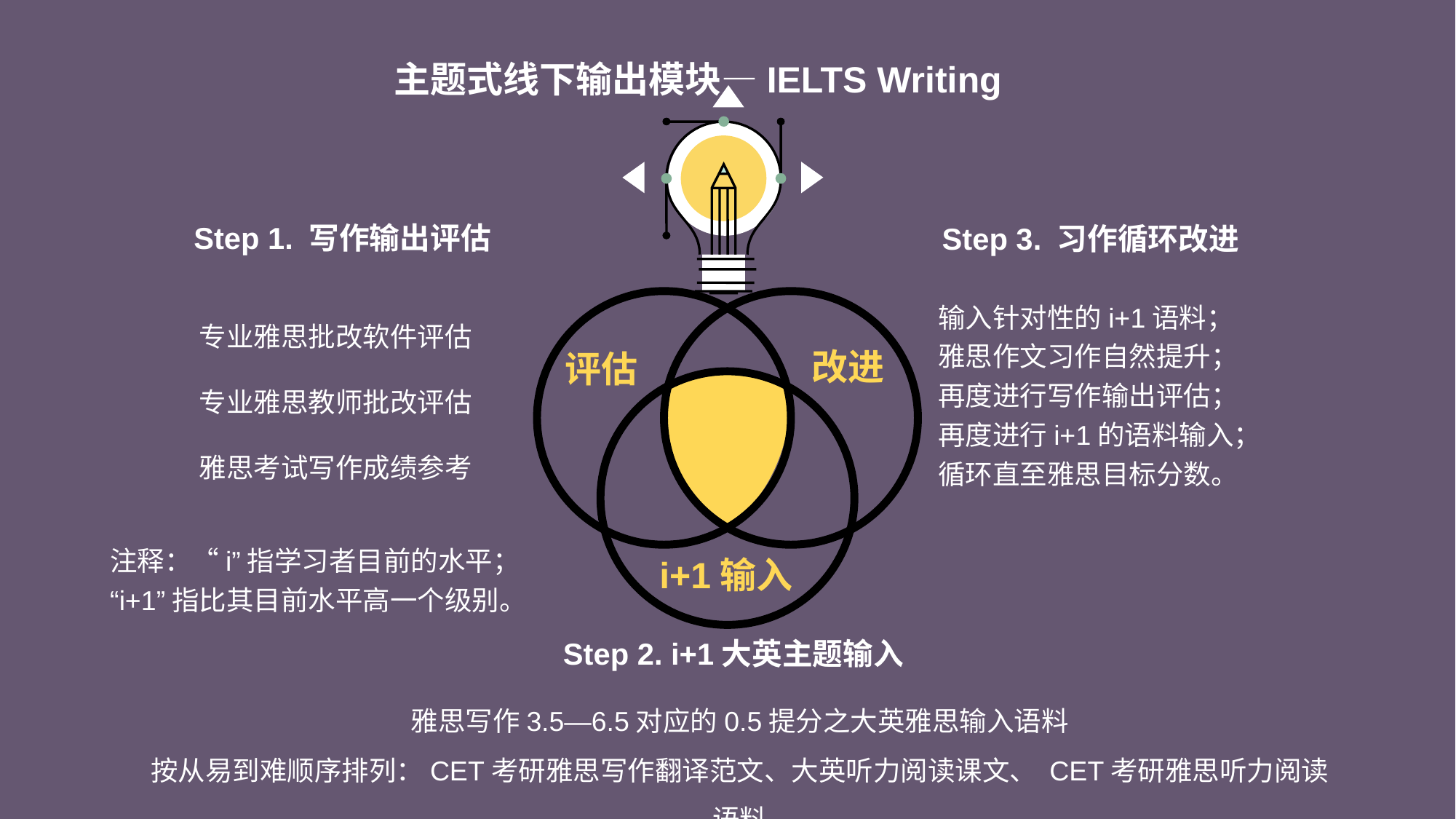

主题式线下输出模块—IELTS Writing

Step 1. 写作输出评估
Step 3. 习作循环改进
专业雅思批改软件评估
专业雅思教师批改评估
雅思考试写作成绩参考
输入针对性的i+1语料；
雅思作文习作自然提升；
再度进行写作输出评估；
再度进行i+1的语料输入；
循环直至雅思目标分数。
改进
评估
学生
注释：“i”指学习者目前的水平；
“i+1”指比其目前水平高一个级别。
i+1输入
Step 2. i+1大英主题输入
雅思写作3.5—6.5对应的0.5提分之大英雅思输入语料
按从易到难顺序排列：CET考研雅思写作翻译范文、大英听力阅读课文、 CET考研雅思听力阅读语料